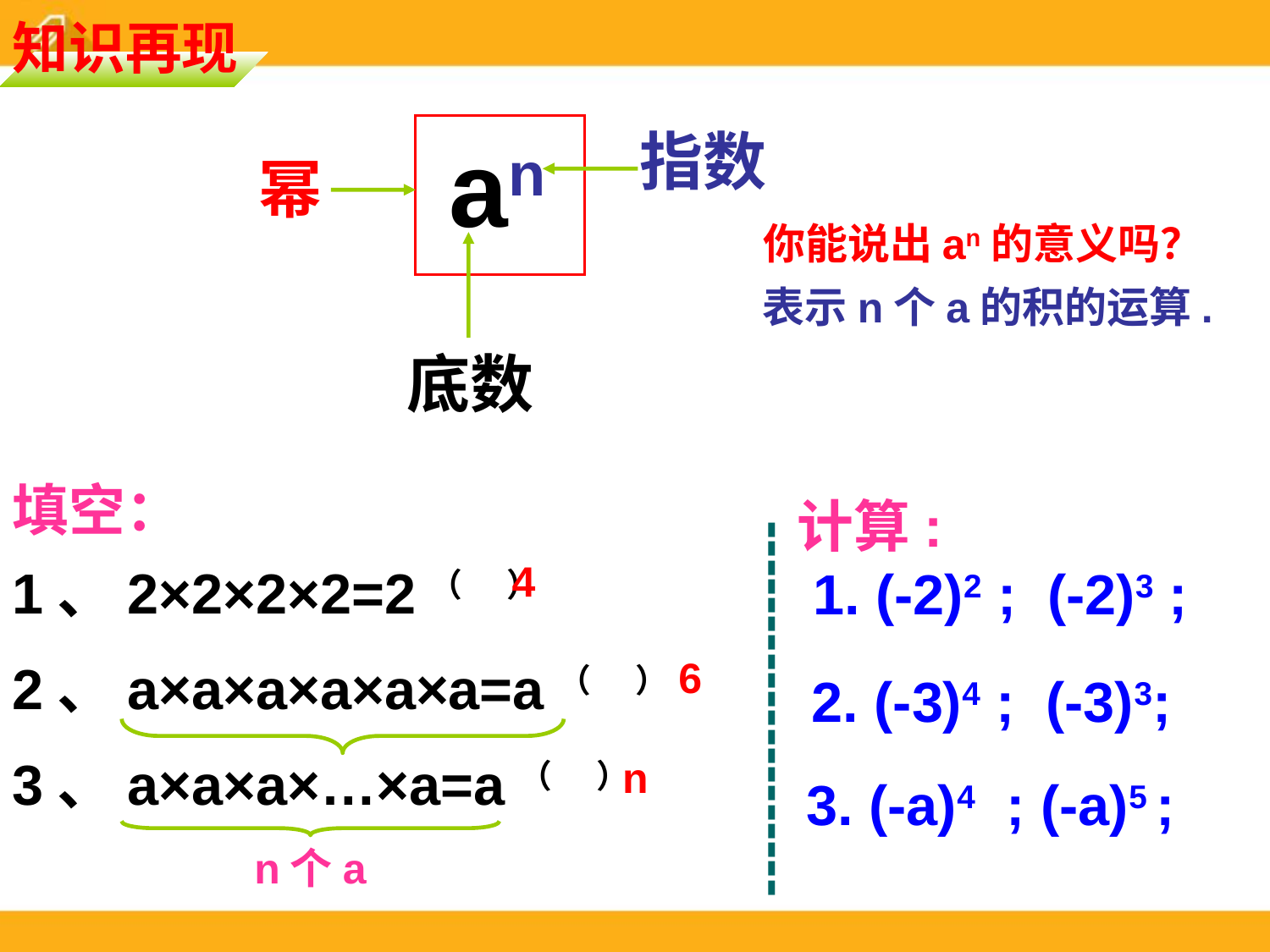

知识再现

an
指数
幂

你能说出an的意义吗？

表示n个a的积的运算.
底数
填空：
计算:
 1. (-2)2 ;  (-2)3 ;
--------------------

4
1、2×2×2×2=2（      ）
2、a×a×a×a×a×a=a（      ）
3、a×a×a×…×a=a（      ）

6
   2. (-3)4 ;  (-3)3;
n
   3. (-a)4  ; (-a)5 ;
n个a